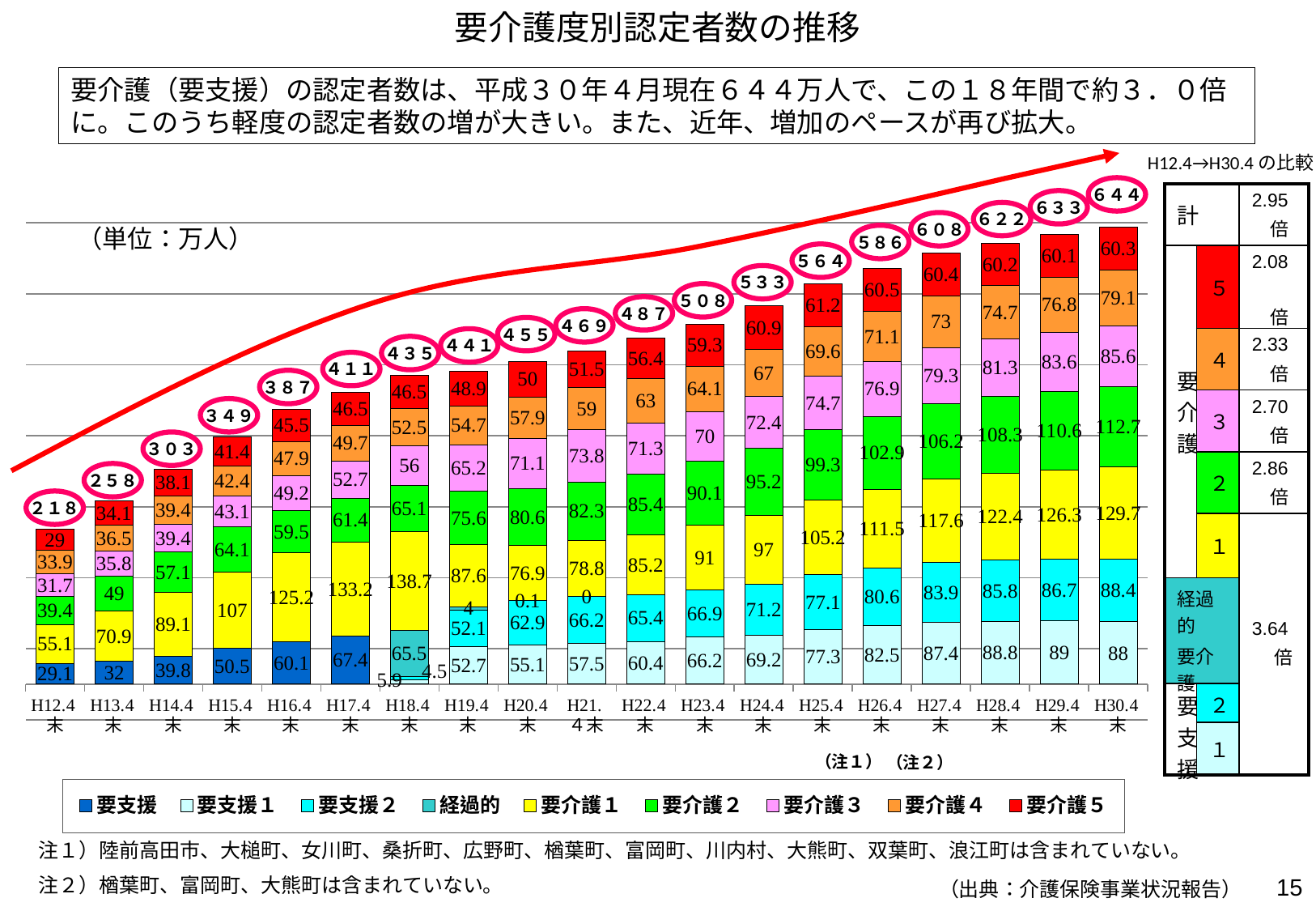

要介護度別認定者数の推移
要介護（要支援）の認定者数は、平成３０年４月現在６４４万人で、この１８年間で約３．０倍に。このうち軽度の認定者数の増が大きい。また、近年、増加のペースが再び拡大。
H12.4→H30.4の比較

### Chart

| Category | 要支援 | 要支援１ | 要支援２ | 経過的 | 要介護１ | 要介護２ | 要介護３ | 要介護４ | 要介護５ |
|---|---|---|---|---|---|---|---|---|---|
| H12.4末 | 29.1 | None | None | None | 55.1 | 39.4 | 31.7 | 33.9 | 29.0 |
| H13.4末 | 32.0 | None | None | None | 70.9 | 49.0 | 35.8 | 36.5 | 34.1 |
| H14.4末 | 39.8 | None | None | None | 89.1 | 57.1 | 39.4 | 39.4 | 38.1 |
| H15.4末 | 50.5 | None | None | None | 107.0 | 64.1 | 43.1 | 42.4 | 41.4 |
| H16.4末 | 60.1 | None | None | None | 125.2 | 59.5 | 49.2 | 47.9 | 45.5 |
| H17.4末 | 67.4 | None | None | None | 133.2 | 61.4 | 52.7 | 49.7 | 46.5 |
| H18.4末 | None | 5.9 | 4.5 | 65.5 | 138.7 | 65.1 | 56.0 | 52.5 | 46.5 |
| H19.4末 | None | 52.7 | 52.1 | 4.0 | 87.6 | 75.6 | 65.2 | 54.7 | 48.9 |
| H20.4末 | None | 55.1 | 62.9 | 0.1 | 76.9 | 80.6 | 71.1 | 57.9 | 50.0 |
| H21.４末 | None | 57.5 | 66.2 | 0.0 | 78.8 | 82.3 | 73.8 | 59.0 | 51.5 |
| H22.4末 | None | 60.4 | 65.4 | None | 85.2 | 85.4 | 71.3 | 63.0 | 56.4 |
| H23.4末 | None | 66.2 | 66.9 | None | 91.0 | 90.1 | 70.0 | 64.1 | 59.3 |
| H24.4末 | None | 69.2 | 71.2 | None | 97.0 | 95.2 | 72.4 | 67.0 | 60.9 |
| H25.4末 | None | 77.3 | 77.1 | None | 105.2 | 99.3 | 74.7 | 69.6 | 61.2 |
| H26.4末 | None | 82.5 | 80.6 | None | 111.5 | 102.9 | 76.9 | 71.1 | 60.5 |
| H27.4末 | None | 87.4 | 83.9 | None | 117.6 | 106.2 | 79.3 | 73.0 | 60.4 |
| H28.4末 | None | 88.8 | 85.8 | None | 122.4 | 108.3 | 81.3 | 74.7 | 60.2 |
| H29.4末 | None | 89.0 | 86.7 | None | 126.3 | 110.6 | 83.6 | 76.8 | 60.1 |
| H30.4末 | None | 88.0 | 88.4 | None | 129.7 | 112.7 | 85.6 | 79.1 | 60.3 |
６４４
| 計 |  | 2.95 　倍 |
| --- | --- | --- |
| 要介護 | ５ | 2.08　　 　倍 |
|  | ４ | 2.33 　倍 |
|  | ３ | 2.70 　倍 |
|  | ２ | 2.86 　倍 |
|  | １ | 3.64 倍 |
| 経過的 要介護 |  |  |
| 要支援 | ２ |  |
|  | １ |  |
６３３
６２２
６０８
（単位：万人）
５６４
５３３
５０８
４８７
４６９
４５５
４４１
４３５
４１１
３８７
３４９
３０３
２５８
２１８
（注１）
（注２）
注１）陸前高田市、大槌町、女川町、桑折町、広野町、楢葉町、富岡町、川内村、大熊町、双葉町、浪江町は含まれていない。
15
注２）楢葉町、富岡町、大熊町は含まれていない。
（出典：介護保険事業状況報告）